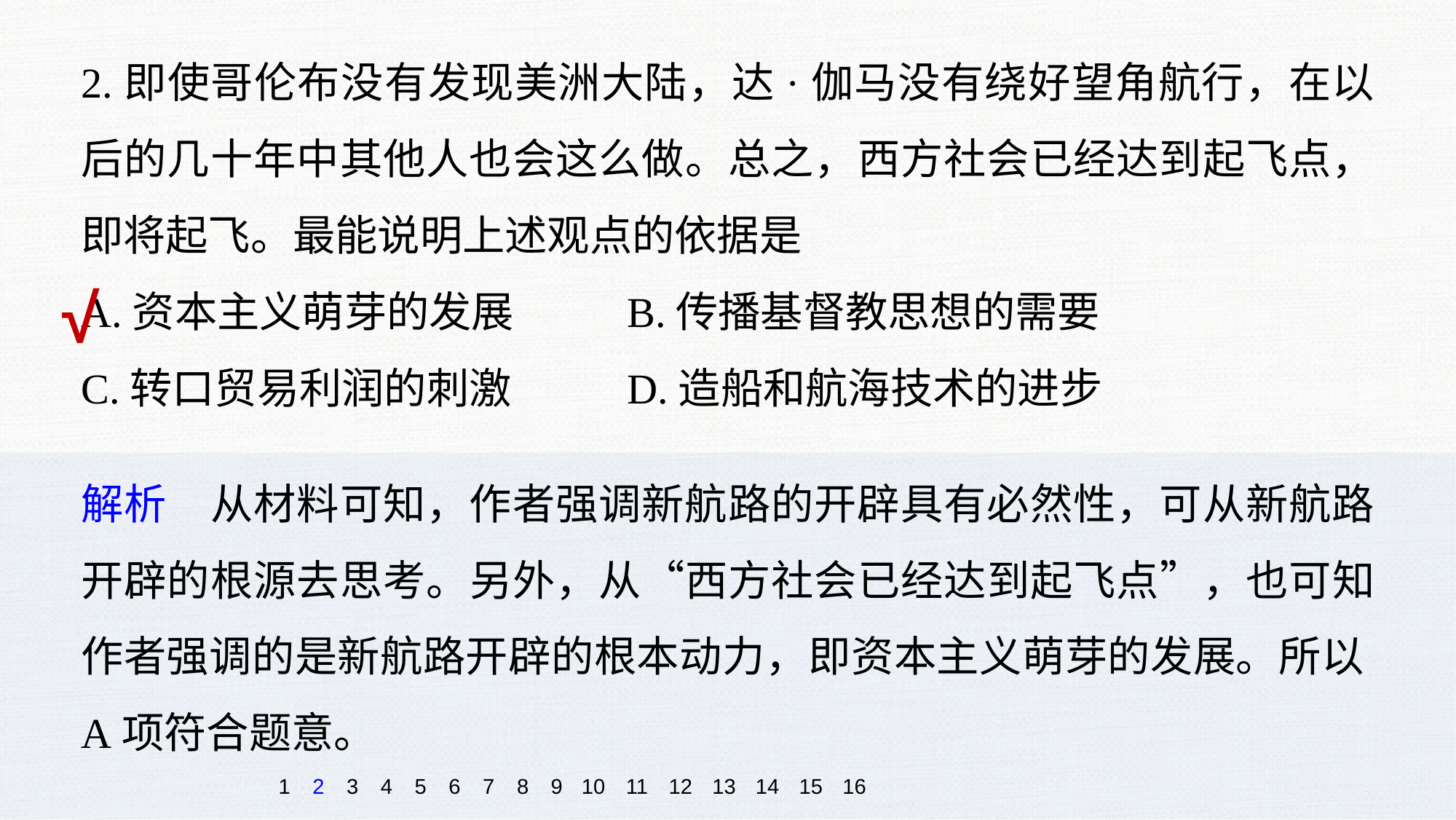

2.即使哥伦布没有发现美洲大陆，达·伽马没有绕好望角航行，在以后的几十年中其他人也会这么做。总之，西方社会已经达到起飞点，即将起飞。最能说明上述观点的依据是
A.资本主义萌芽的发展		B.传播基督教思想的需要
C.转口贸易利润的刺激		D.造船和航海技术的进步
√
解析　从材料可知，作者强调新航路的开辟具有必然性，可从新航路开辟的根源去思考。另外，从“西方社会已经达到起飞点”，也可知作者强调的是新航路开辟的根本动力，即资本主义萌芽的发展。所以A项符合题意。
1
2
3
4
5
6
7
8
9
10
11
12
13
14
15
16